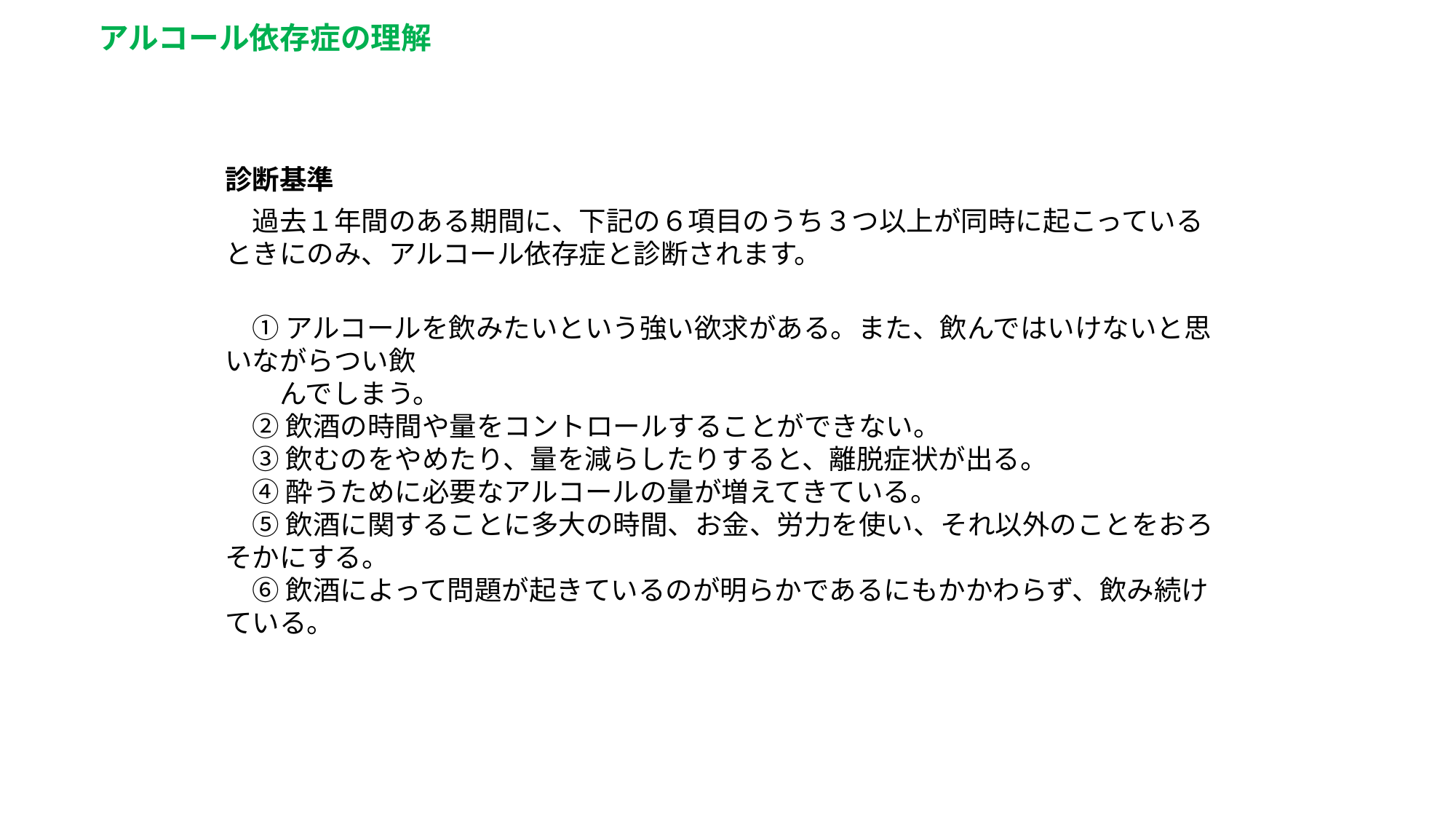

アルコール依存症の理解
診断基準

　過去１年間のある期間に、下記の６項目のうち３つ以上が同時に起こっているときにのみ、アルコール依存症と診断されます。

　① アルコールを飲みたいという強い欲求がある。また、飲んではいけないと思いながらつい飲
　　んでしまう。
　② 飲酒の時間や量をコントロールすることができない。
　③ 飲むのをやめたり、量を減らしたりすると、離脱症状が出る。
　④ 酔うために必要なアルコールの量が増えてきている。
　⑤ 飲酒に関することに多大の時間、お金、労力を使い、それ以外のことをおろそかにする。
　⑥ 飲酒によって問題が起きているのが明らかであるにもかかわらず、飲み続けている。